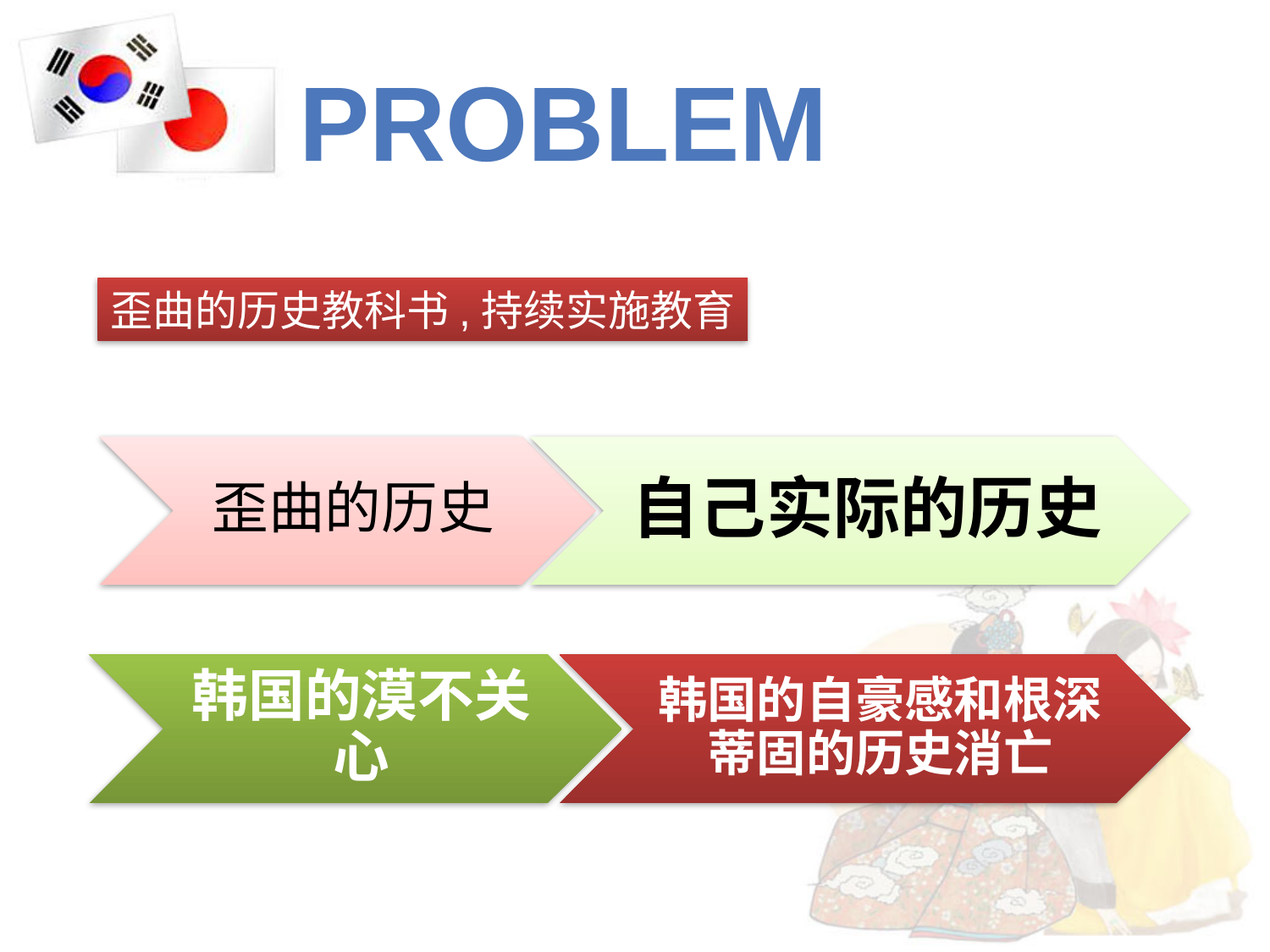

# problem
歪曲的历史教科书,持续实施教育
歪曲的历史
自己实际的历史
韩国的自豪感和根深蒂固的历史消亡
韩国的漠不关心